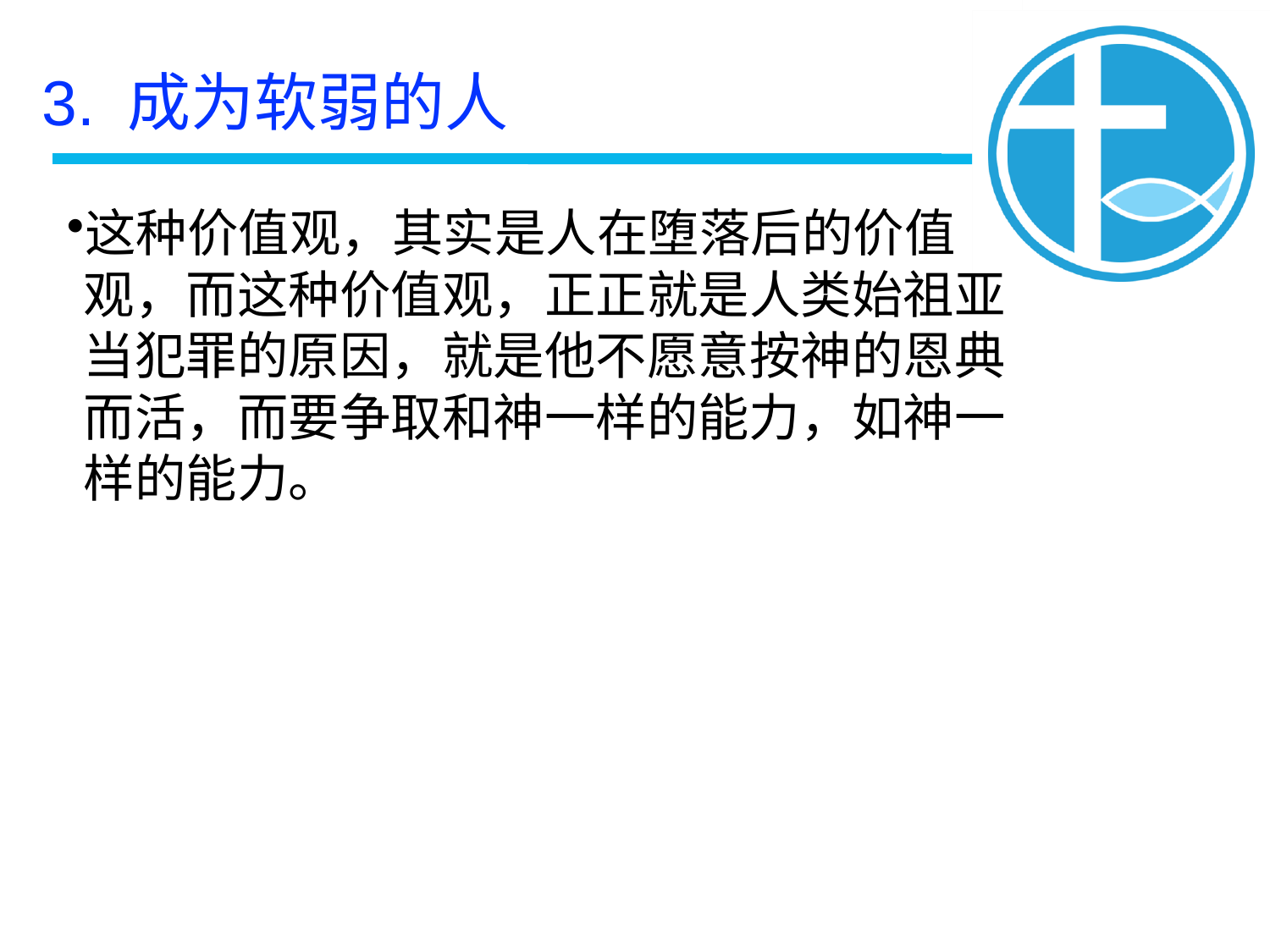

3. 成为软弱的人
这种价值观，其实是人在堕落后的价值观，而这种价值观，正正就是人类始祖亚当犯罪的原因，就是他不愿意按神的恩典而活，而要争取和神一样的能力，如神一样的能力。